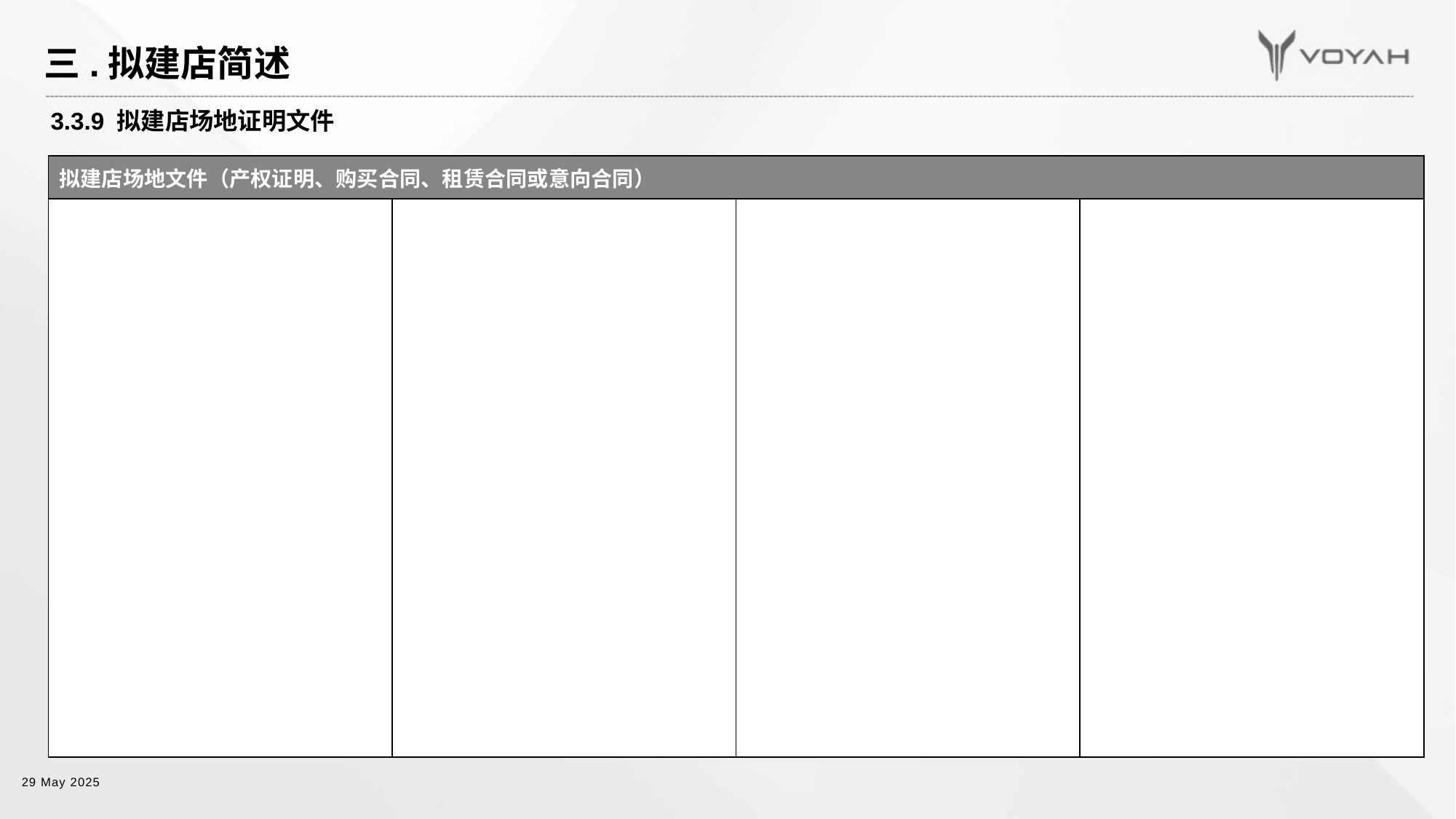

三.拟建店简述
3.3.9 拟建店场地证明文件
| 拟建店场地文件（产权证明、购买合同、租赁合同或意向合同） |  |  |  |
| --- | --- | --- | --- |
|  |  |  |  |